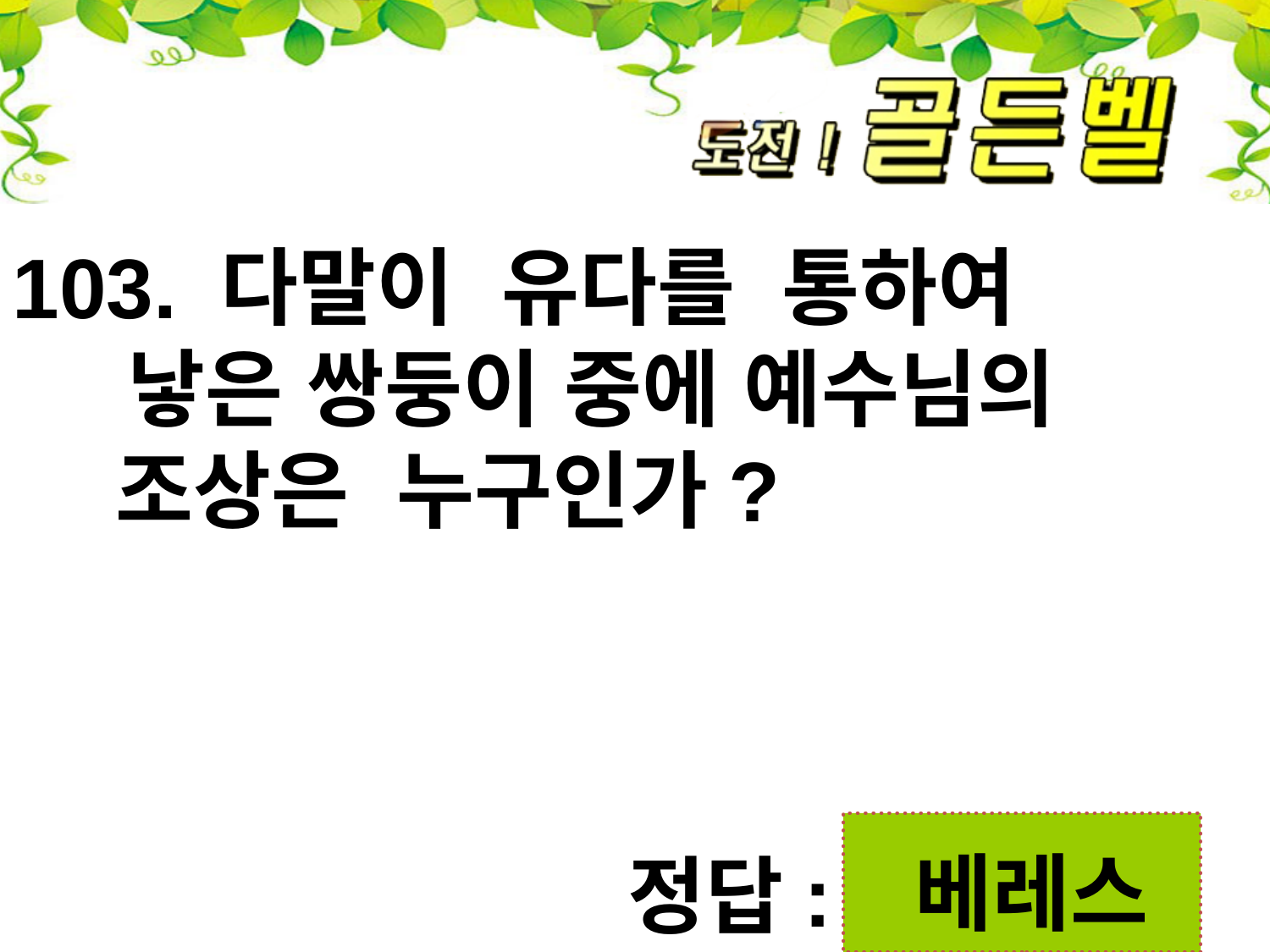

103. 다말이  유다를  통하여
    낳은 쌍둥이 중에 예수님의  조상은  누구인가?
 베레스
정답: